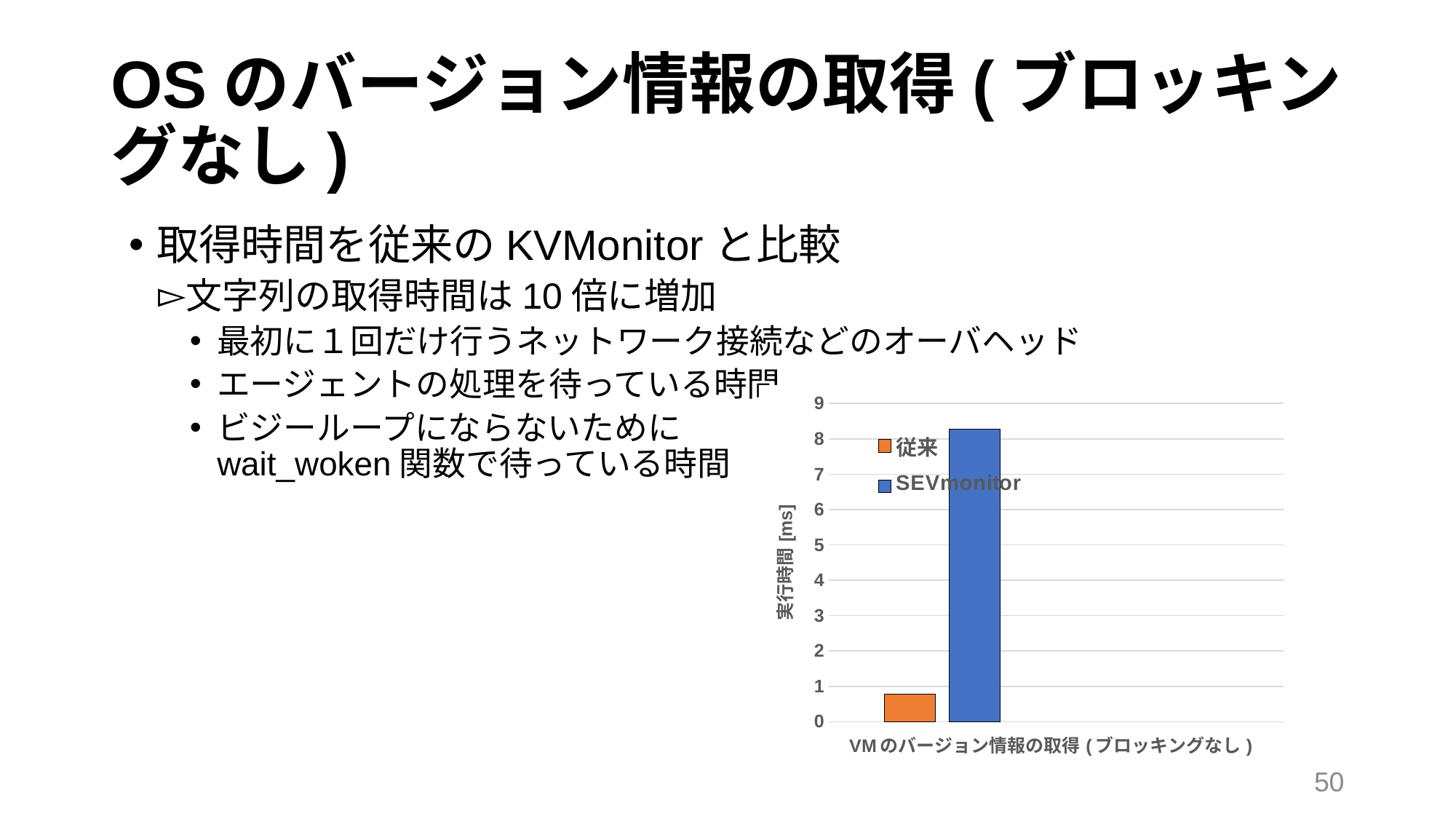

# OSのバージョン情報の取得(ブロッキングなし)
取得時間を従来のKVMonitorと比較
文字列の取得時間は10倍に増加
最初に１回だけ行うネットワーク接続などのオーバヘッド
エージェントの処理を待っている時間
ビジーループにならないために
wait_woken関数で待っている時間

[unsupported chart]

50